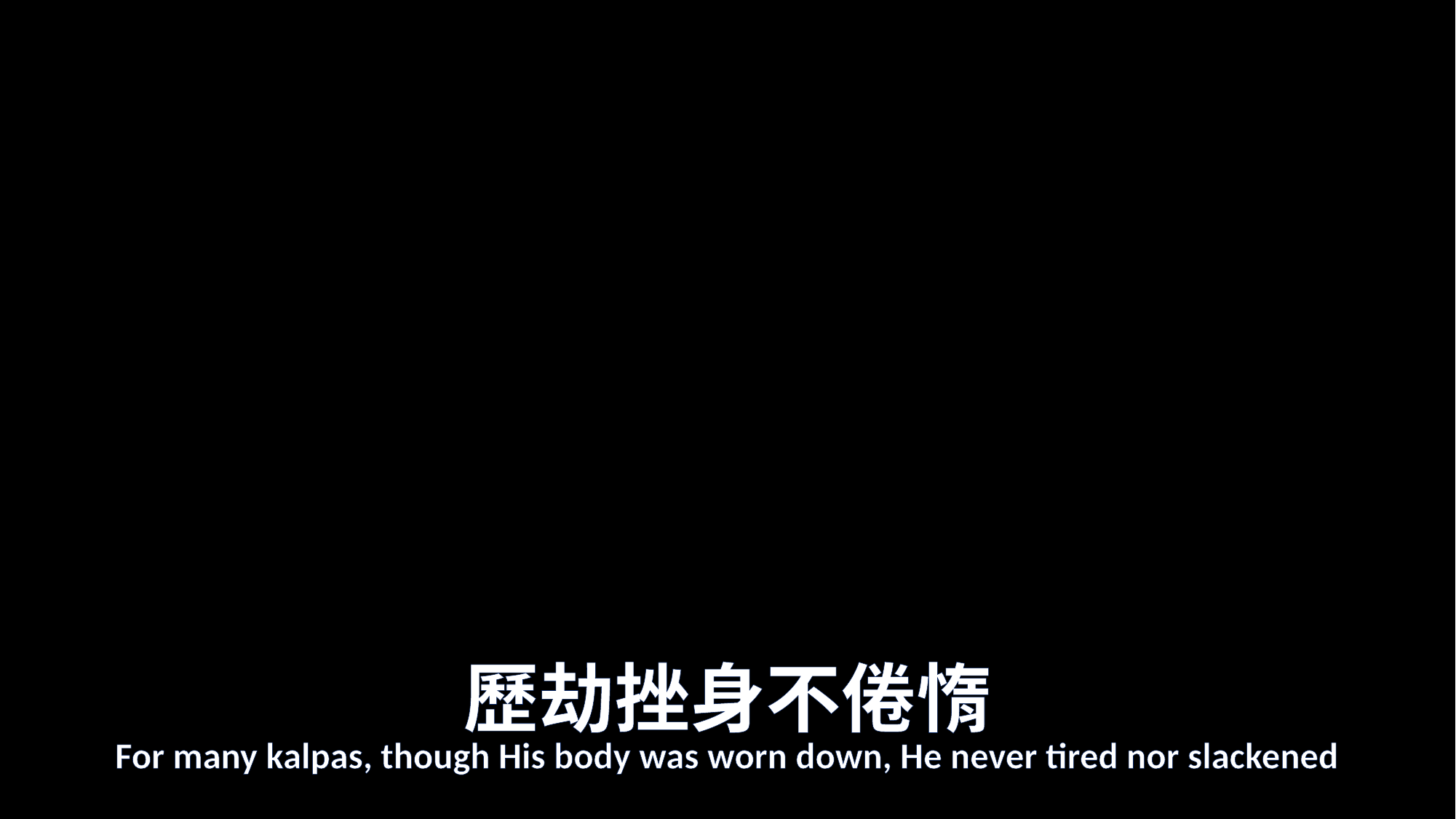

# 歷劫挫身不倦惰
For many kalpas, though His body was worn down, He never tired nor slackened